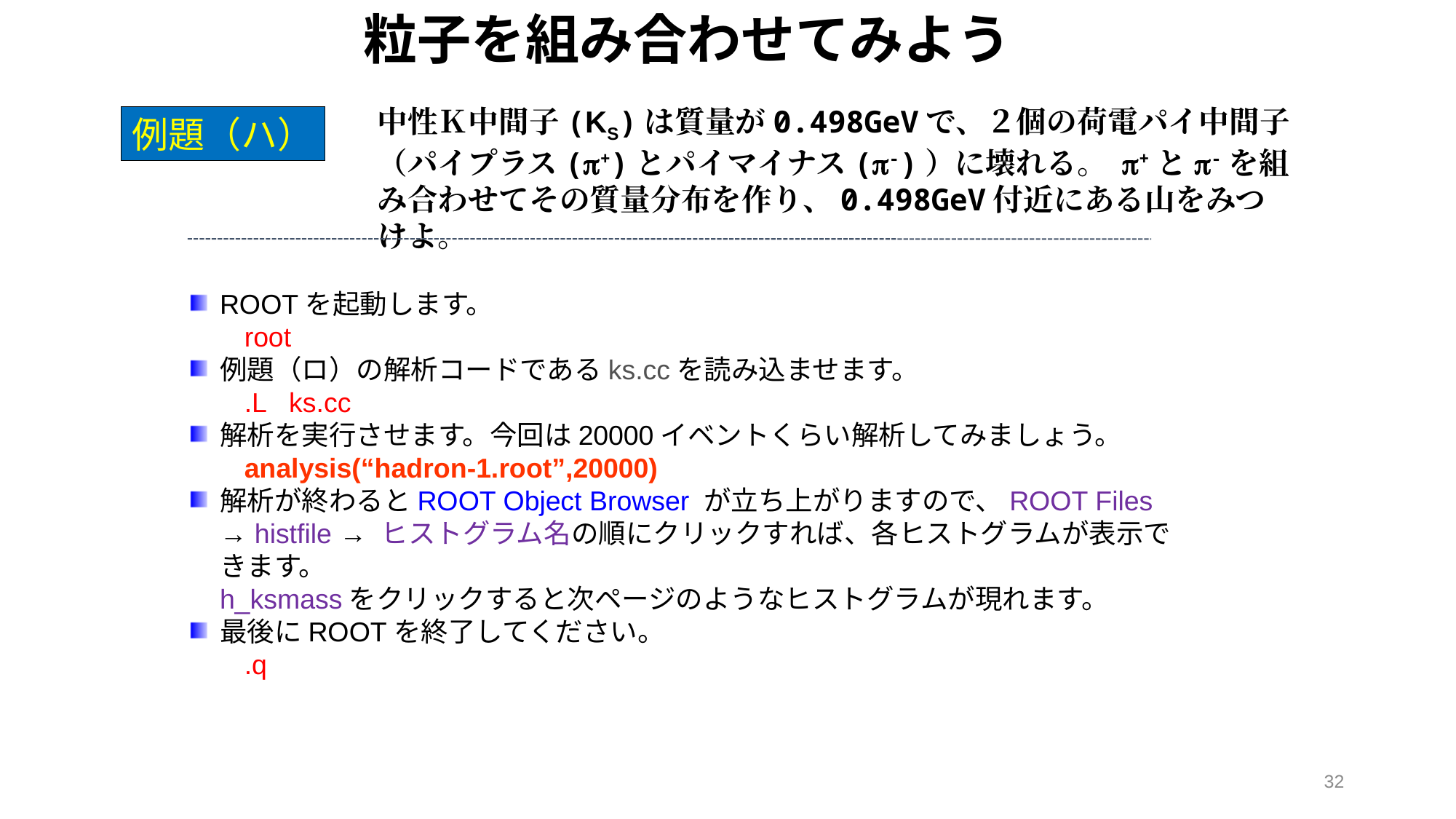

# 粒子を組み合わせてみよう
中性Ｋ中間子(KS)は質量が0.498GeVで、２個の荷電パイ中間子（パイプラス(π+)とパイマイナス(π-)）に壊れる。 π+とπ-を組み合わせてその質量分布を作り、0.498GeV付近にある山をみつけよ。
例題（ハ）
ROOTを起動します。
root
例題（ロ）の解析コードであるks.ccを読み込ませます。
.L   ks.cc
解析を実行させます。今回は20000イベントくらい解析してみましょう。
analysis(“hadron-1.root”,20000)
解析が終わるとROOT Object Browser が立ち上がりますので、ROOT Files → histfile → ヒストグラム名の順にクリックすれば、各ヒストグラムが表示できます。
h_ksmassをクリックすると次ページのようなヒストグラムが現れます。
最後にROOTを終了してください。
.q
32